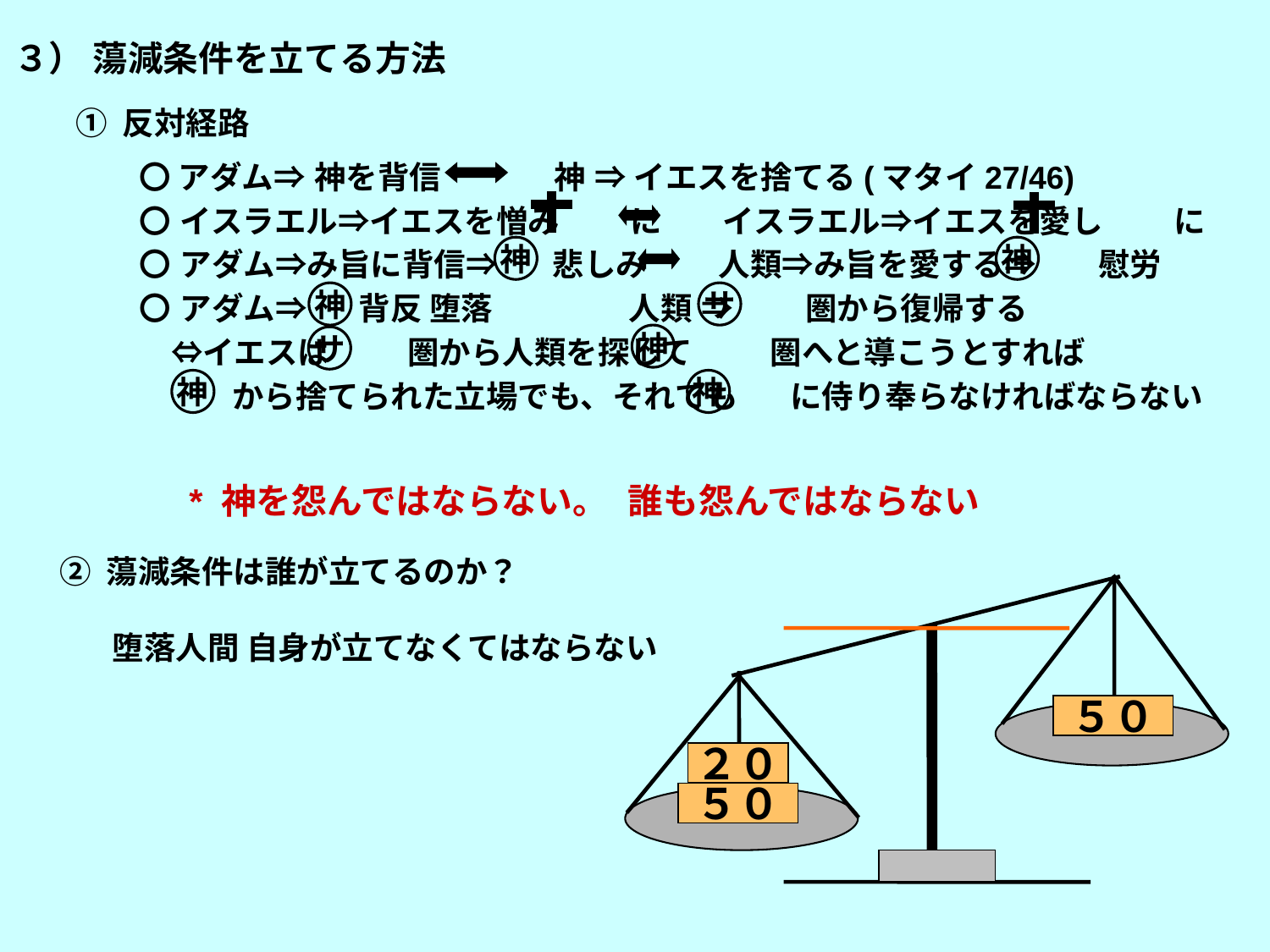

３） 蕩減条件を立てる方法
① 反対経路
〇 アダム⇒ 神を背信  　　　神 ⇒ イエスを捨てる(マタイ27/46)
〇 イスラエル⇒イエスを憎み　 　に　    イスラエル⇒イエスを愛し　 　に
〇 アダム⇒み旨に背信⇒ 　  悲しみ　　 人類⇒み旨を愛する⇒ 　   慰労
〇 アダム⇒      背反 堕落 　　　　人類 ⇒ 　　圏から復帰する
　⇔イエスは 　　 圏から人類を探して　 　 圏へと導こうとすれば
      　から捨てられた立場でも、それでも      に侍り奉らなければならない

神
神

神
サ
神
サ
神
神
* 神を怨んではならない。  誰も怨んではならない
② 蕩減条件は誰が立てるのか？
     堕落人間 自身が立てなくてはならない

５０

２０
５０